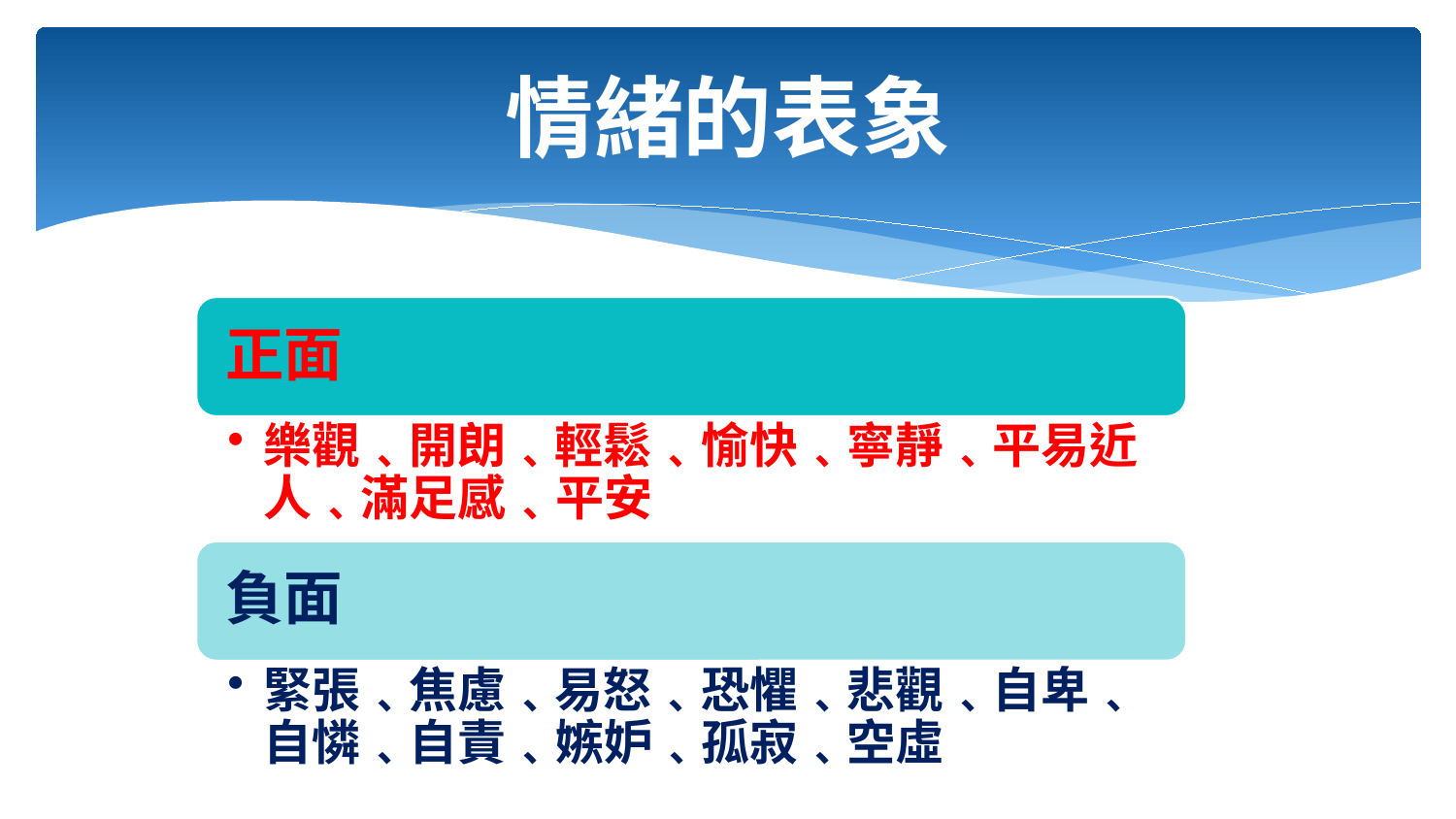

# 情緒的表象
正面
樂觀﹑開朗﹑輕鬆﹑愉快﹑寧靜﹑平易近人﹑滿足感﹑平安
負面
緊張﹑焦慮﹑易怒﹑恐懼﹑悲觀﹑自卑﹑自憐﹑自責﹑嫉妒﹑孤寂﹑空虛